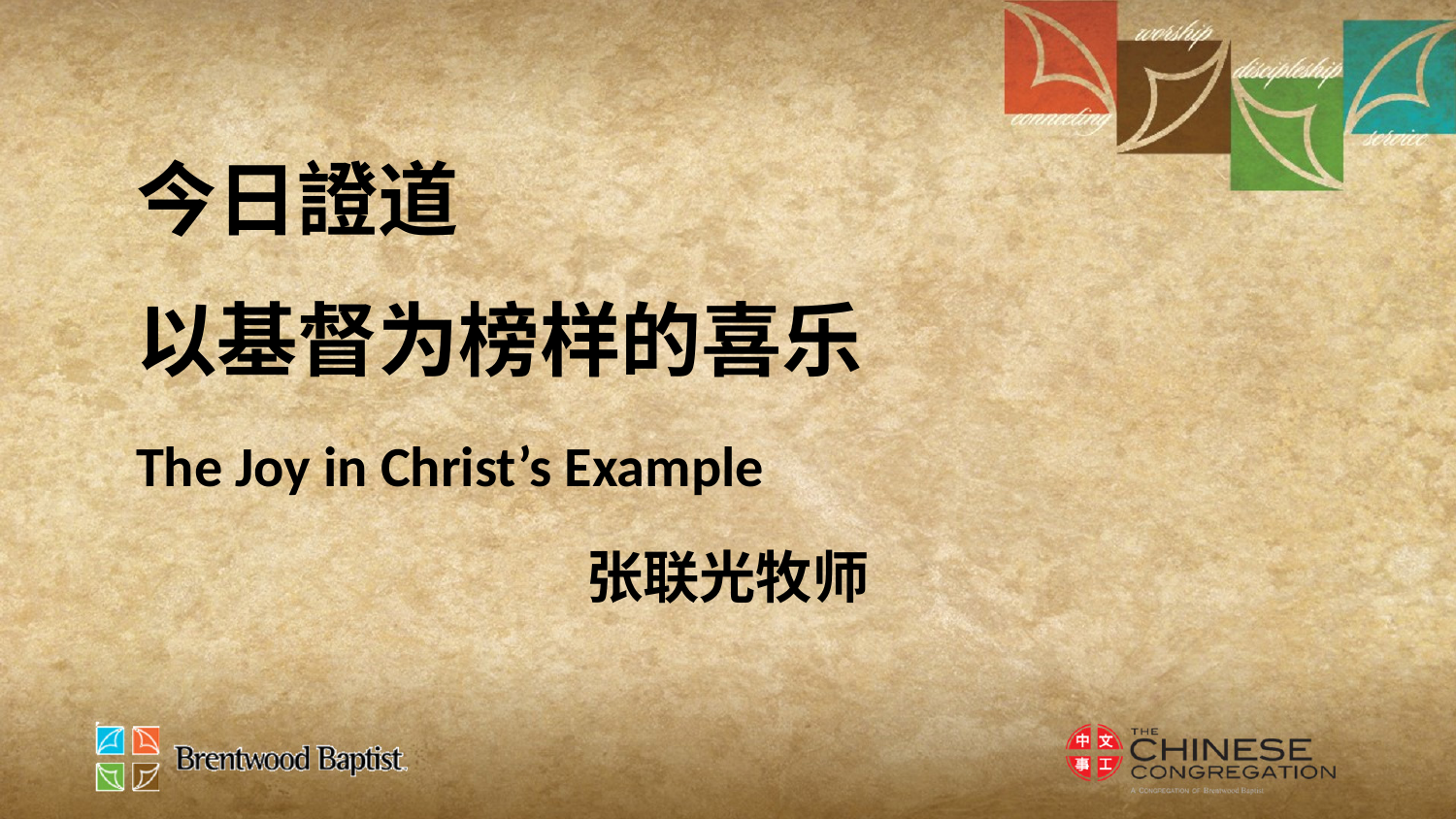

今日證道

以基督为榜样的喜乐

The Joy in Christ’s Example

张联光牧师